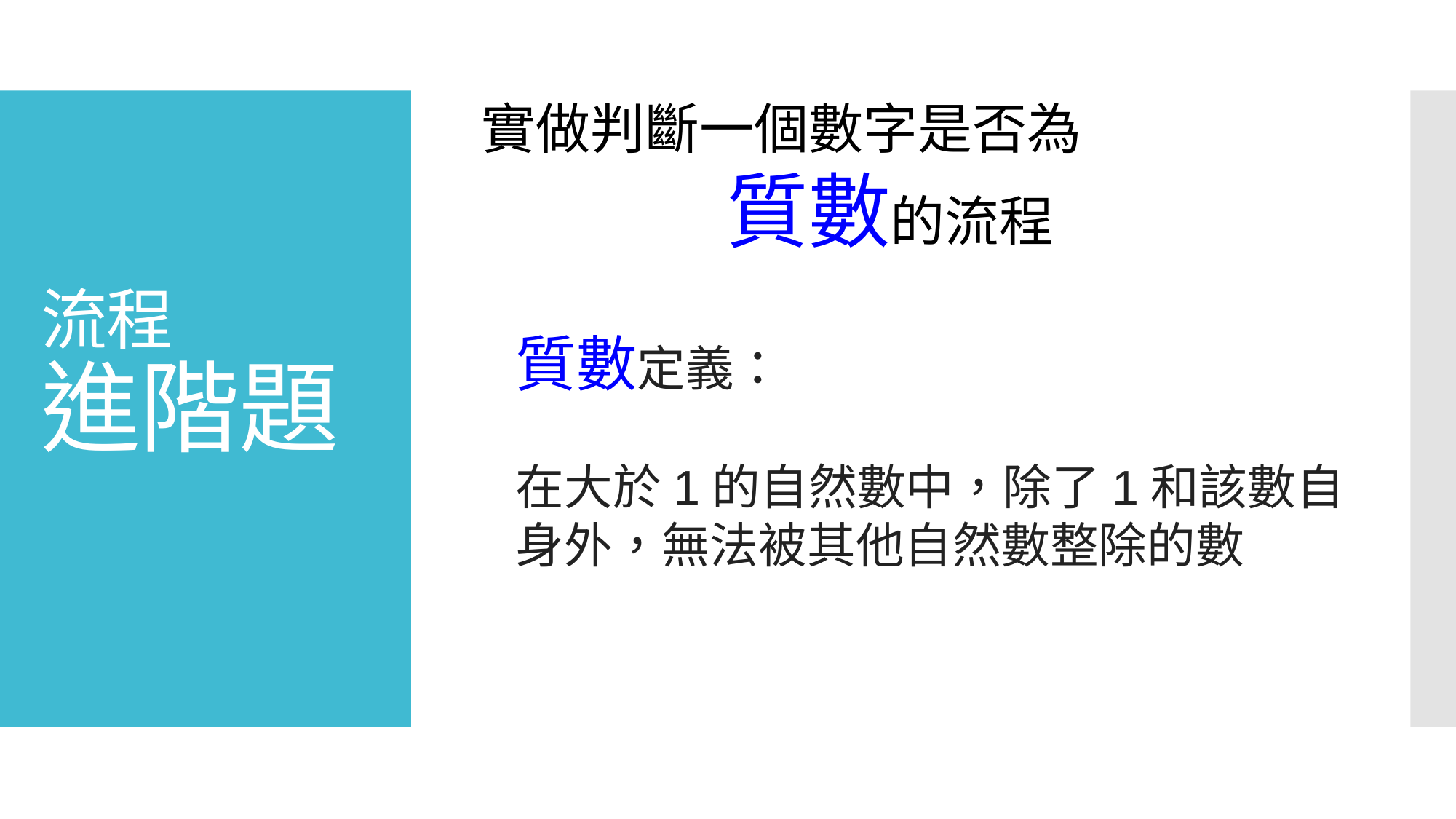

實做判斷一個數字是否為
　　　質數的流程
# 流程 進階題
質數定義：

在大於1的自然數中，除了1和該數自身外，無法被其他自然數整除的數